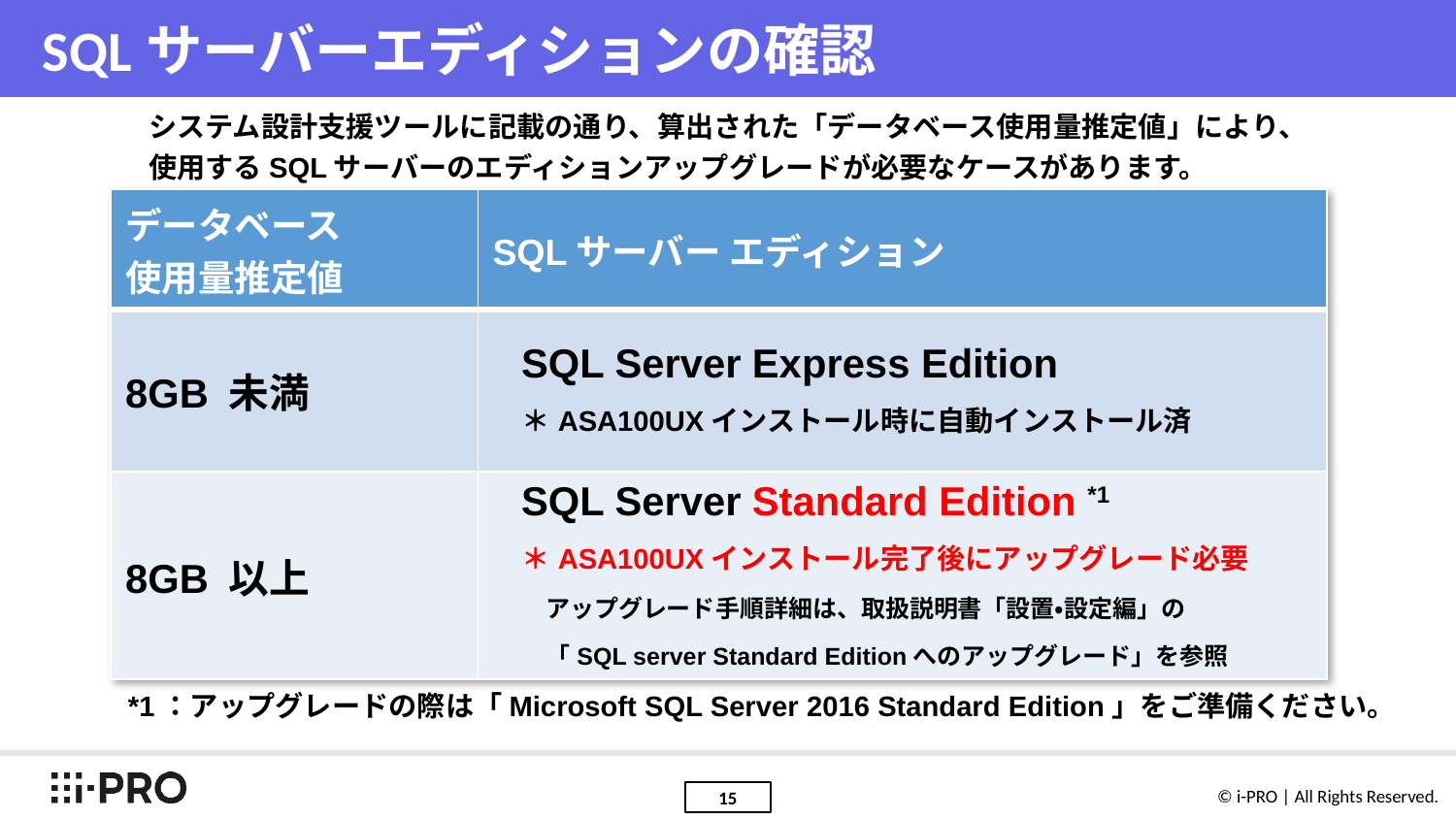

# SQLサーバーエディションの確認
システム設計支援ツールに記載の通り、算出された「データベース使用量推定値」により、
使用するSQLサーバーのエディションアップグレードが必要なケースがあります。
| データベース 使用量推定値 | SQLサーバー エディション |
| --- | --- |
| 8GB 未満 | SQL Server Express Edition ＊ASA100UXインストール時に自動インストール済 |
| 8GB 以上 | SQL Server Standard Edition \*1 ＊ASA100UXインストール完了後にアップグレード必要 　アップグレード手順詳細は、取扱説明書「設置・設定編」の 　「SQL server Standard Editionへのアップグレード」を参照 |
*1：アップグレードの際は「Microsoft SQL Server 2016 Standard Edition」をご準備ください。